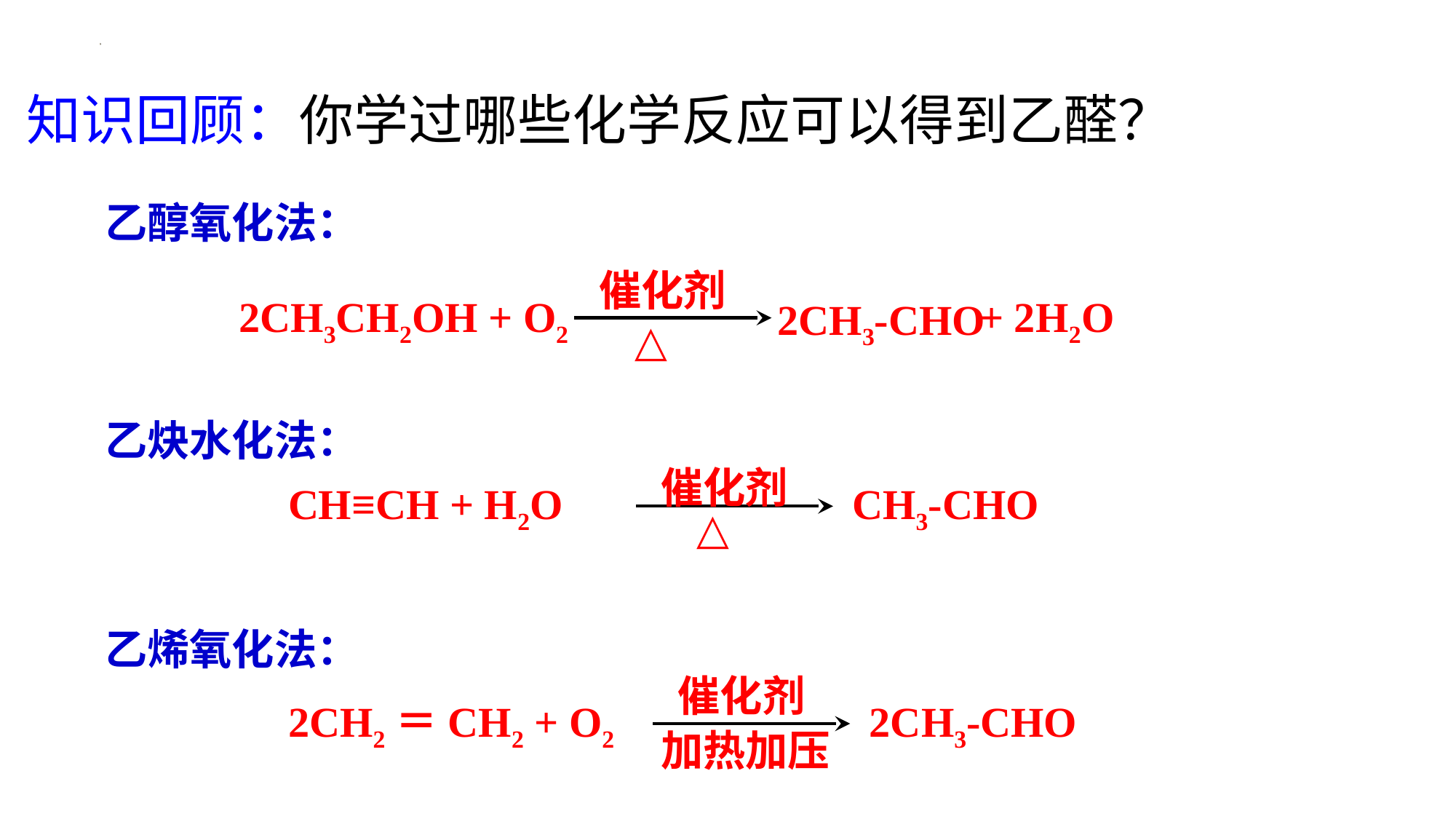

知识回顾：你学过哪些化学反应可以得到乙醛？
乙醇氧化法：
催化剂
  2CH3CH2OH + O2                                       + 2H2O
2CH3-CHO
△
乙炔水化法：
催化剂
   CH≡CH + H2O
CH3-CHO
△
乙烯氧化法：
催化剂
   2CH2＝CH2 + O2
2CH3-CHO
加热加压